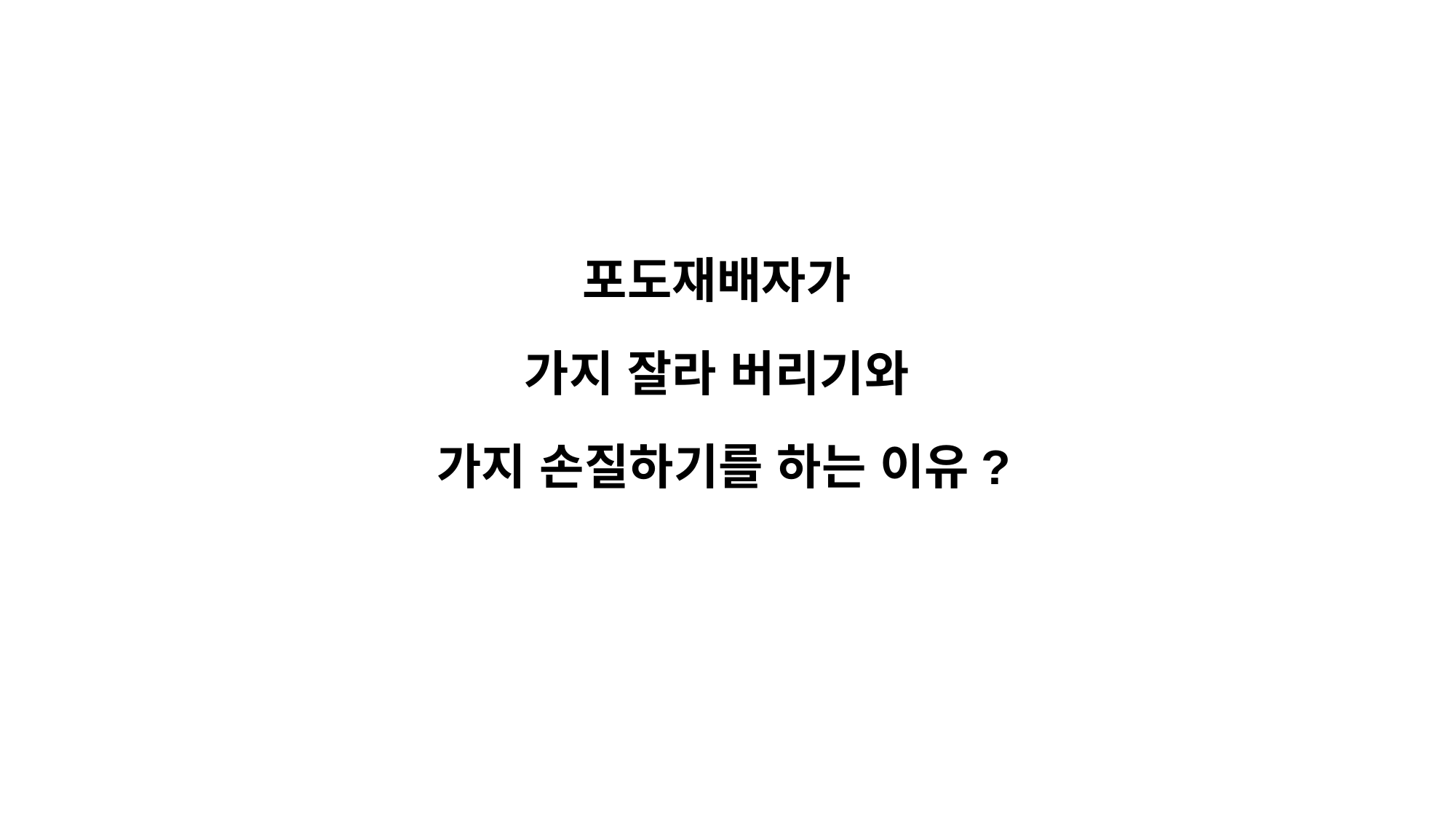

포도재배자가
가지 잘라 버리기와
가지 손질하기를 하는 이유?